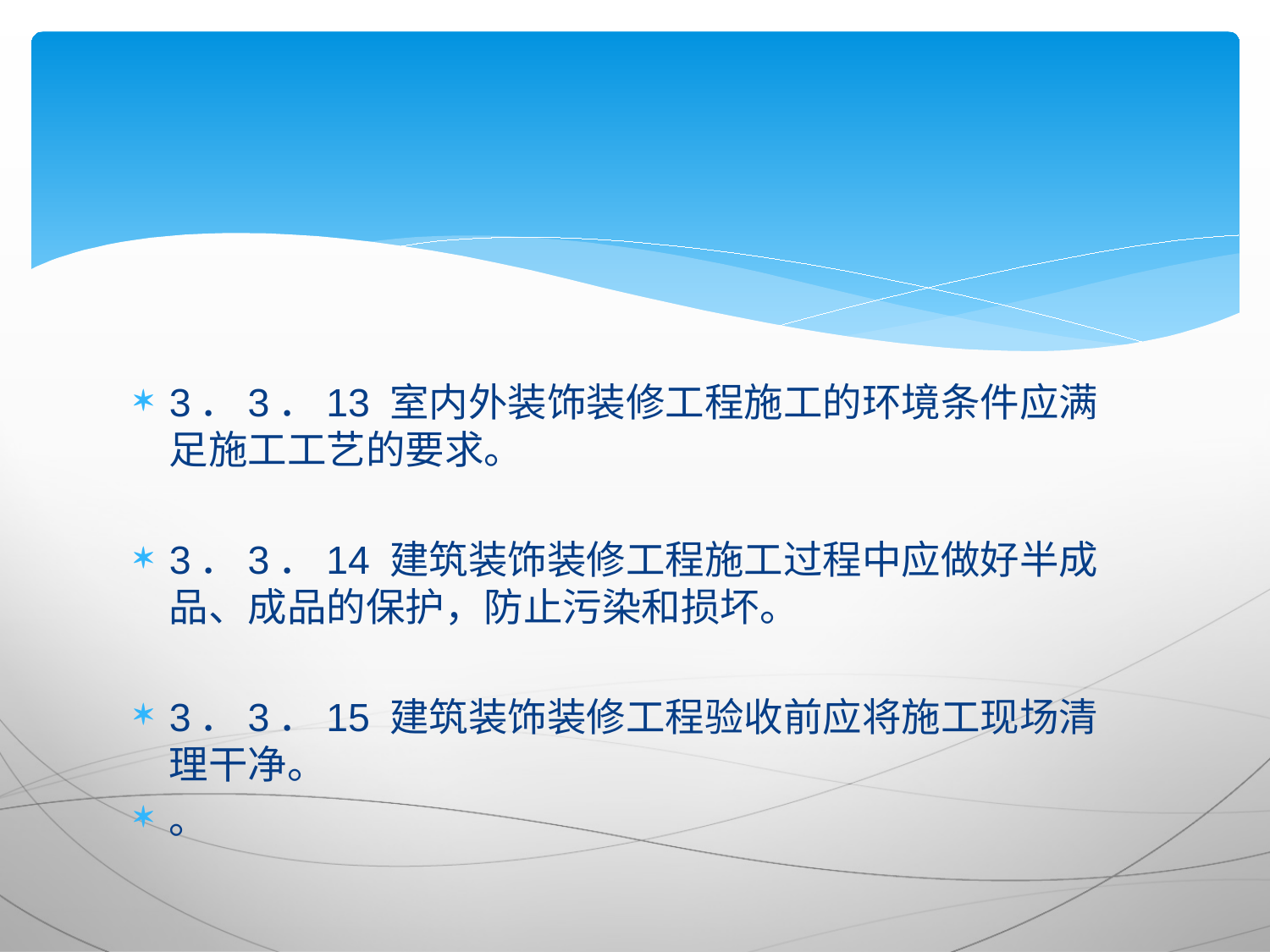

#
3．3．13 室内外装饰装修工程施工的环境条件应满足施工工艺的要求。

3．3．14 建筑装饰装修工程施工过程中应做好半成品、成品的保护，防止污染和损坏。

3．3．15 建筑装饰装修工程验收前应将施工现场清理干净。
。